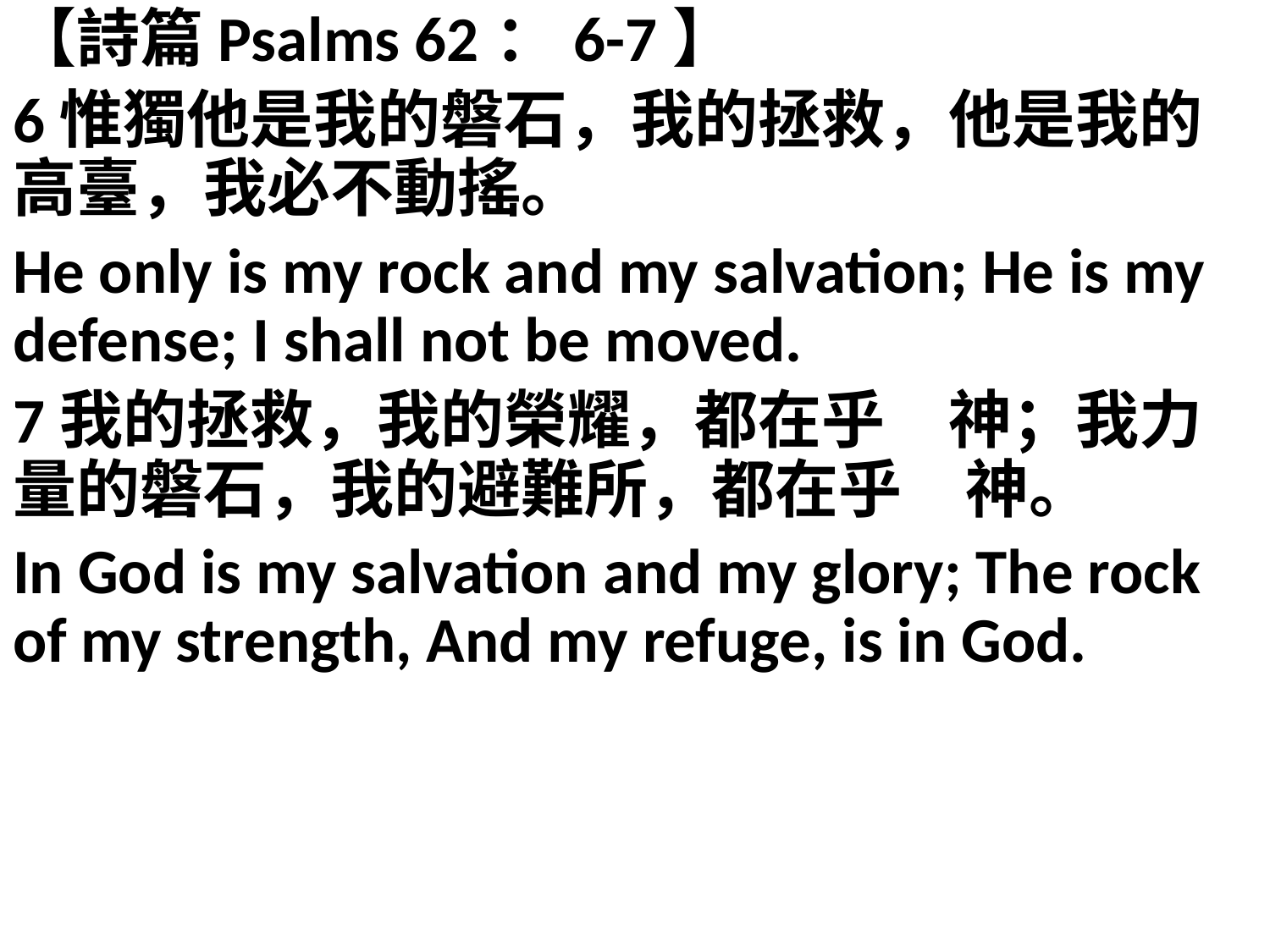

【詩篇Psalms 62：6-7】
6惟獨他是我的磐石，我的拯救，他是我的高臺，我必不動搖。
He only is my rock and my salvation; He is my defense; I shall not be moved.
7我的拯救，我的榮耀，都在乎　神；我力量的磐石，我的避難所，都在乎　神。
In God is my salvation and my glory; The rock of my strength, And my refuge, is in God.